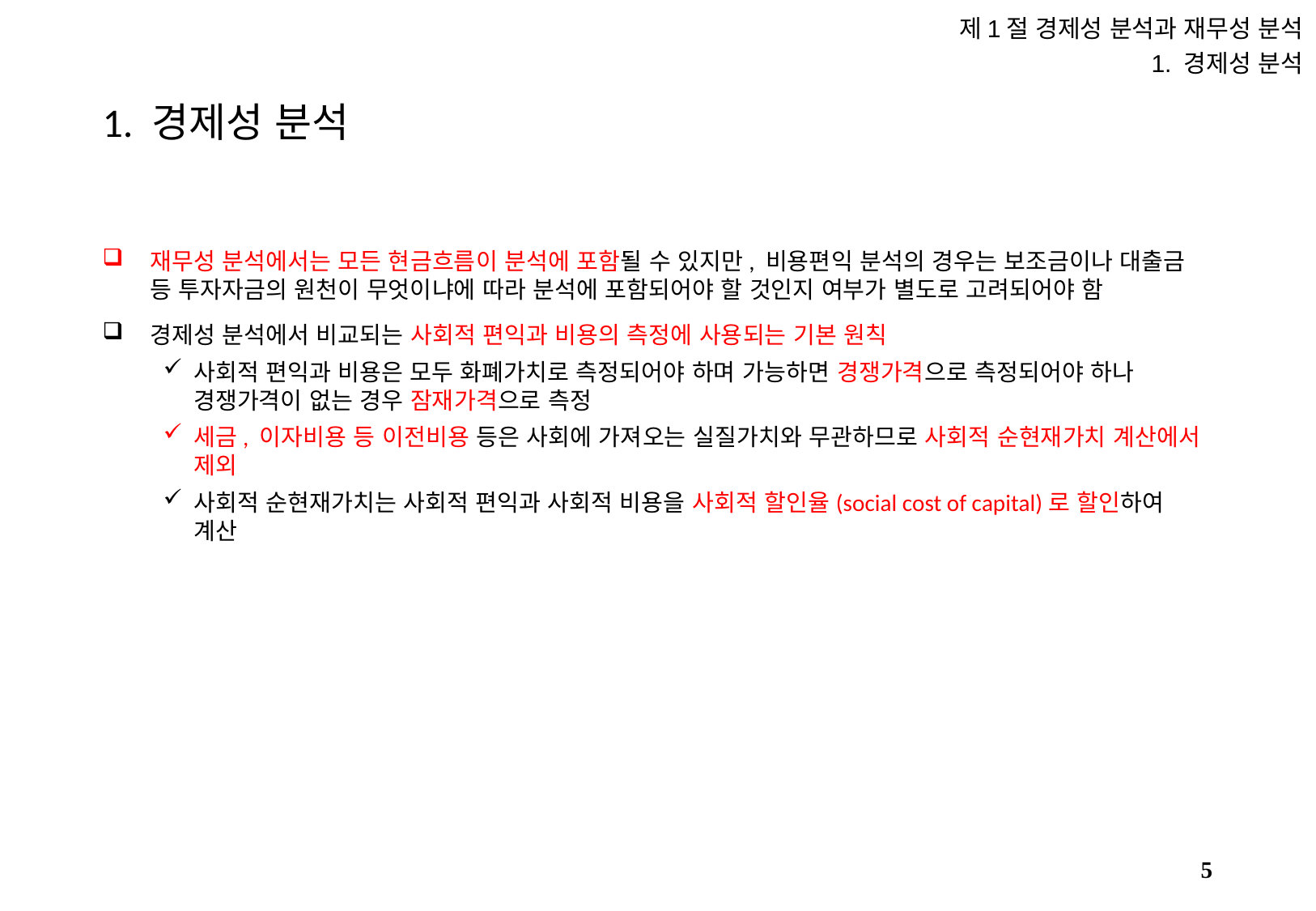

제1절 경제성 분석과 재무성 분석
1. 경제성 분석
# 1. 경제성 분석
재무성 분석에서는 모든 현금흐름이 분석에 포함될 수 있지만, 비용편익 분석의 경우는 보조금이나 대출금 등 투자자금의 원천이 무엇이냐에 따라 분석에 포함되어야 할 것인지 여부가 별도로 고려되어야 함
경제성 분석에서 비교되는 사회적 편익과 비용의 측정에 사용되는 기본 원칙
사회적 편익과 비용은 모두 화폐가치로 측정되어야 하며 가능하면 경쟁가격으로 측정되어야 하나 경쟁가격이 없는 경우 잠재가격으로 측정
세금, 이자비용 등 이전비용 등은 사회에 가져오는 실질가치와 무관하므로 사회적 순현재가치 계산에서 제외
사회적 순현재가치는 사회적 편익과 사회적 비용을 사회적 할인율(social cost of capital)로 할인하여 계산
5